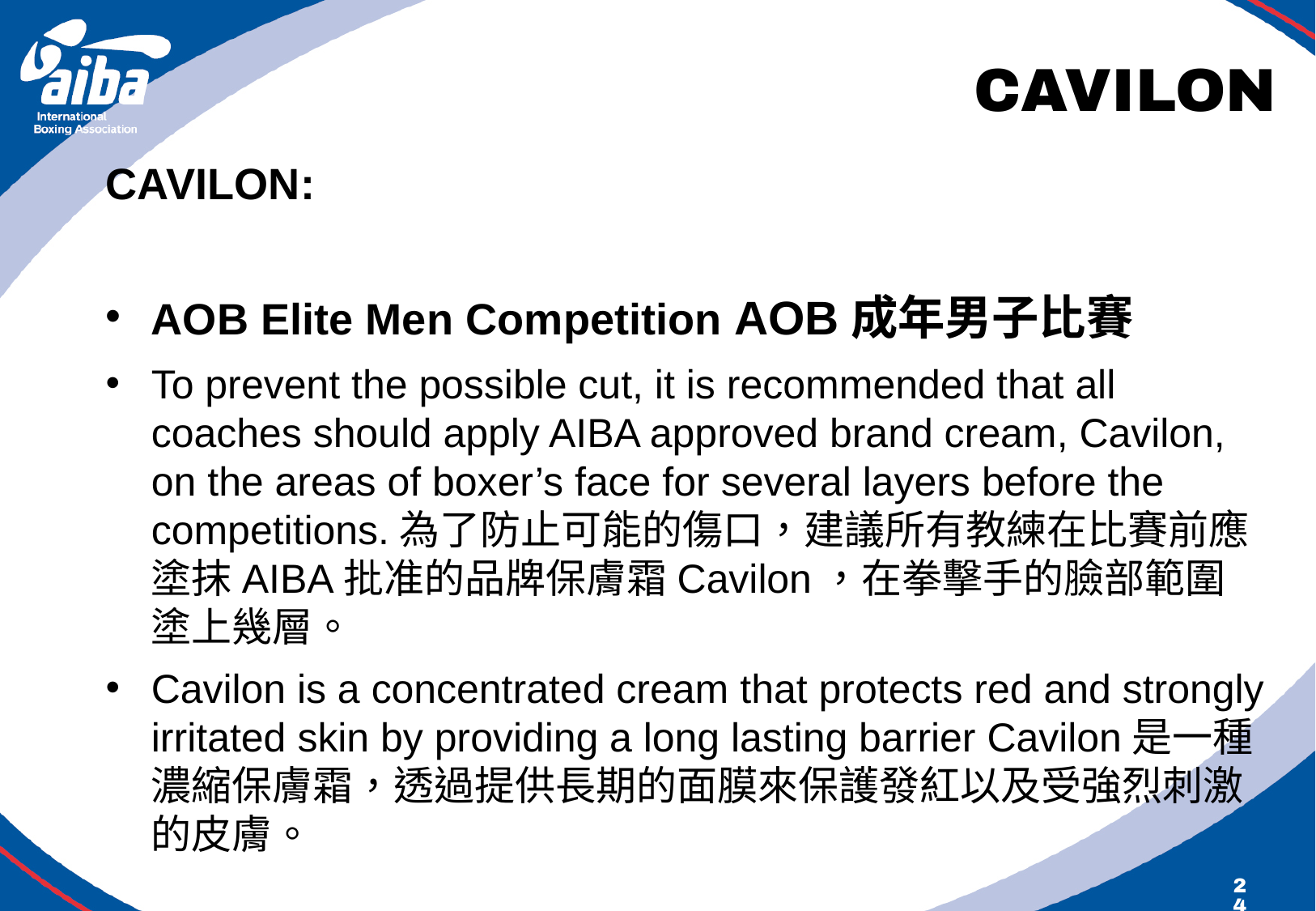

# CAVILON
CAVILON:

AOB Elite Men Competition AOB成年男子比賽
To prevent the possible cut, it is recommended that all coaches should apply AIBA approved brand cream, Cavilon, on the areas of boxer’s face for several layers before the competitions.為了防止可能的傷口，建議所有教練在比賽前應塗抹AIBA批准的品牌保膚霜Cavilon，在拳擊手的臉部範圍塗上幾層。
Cavilon is a concentrated cream that protects red and strongly irritated skin by providing a long lasting barrier Cavilon是一種濃縮保膚霜，透過提供長期的面膜來保護發紅以及受強烈刺激的皮膚。

243